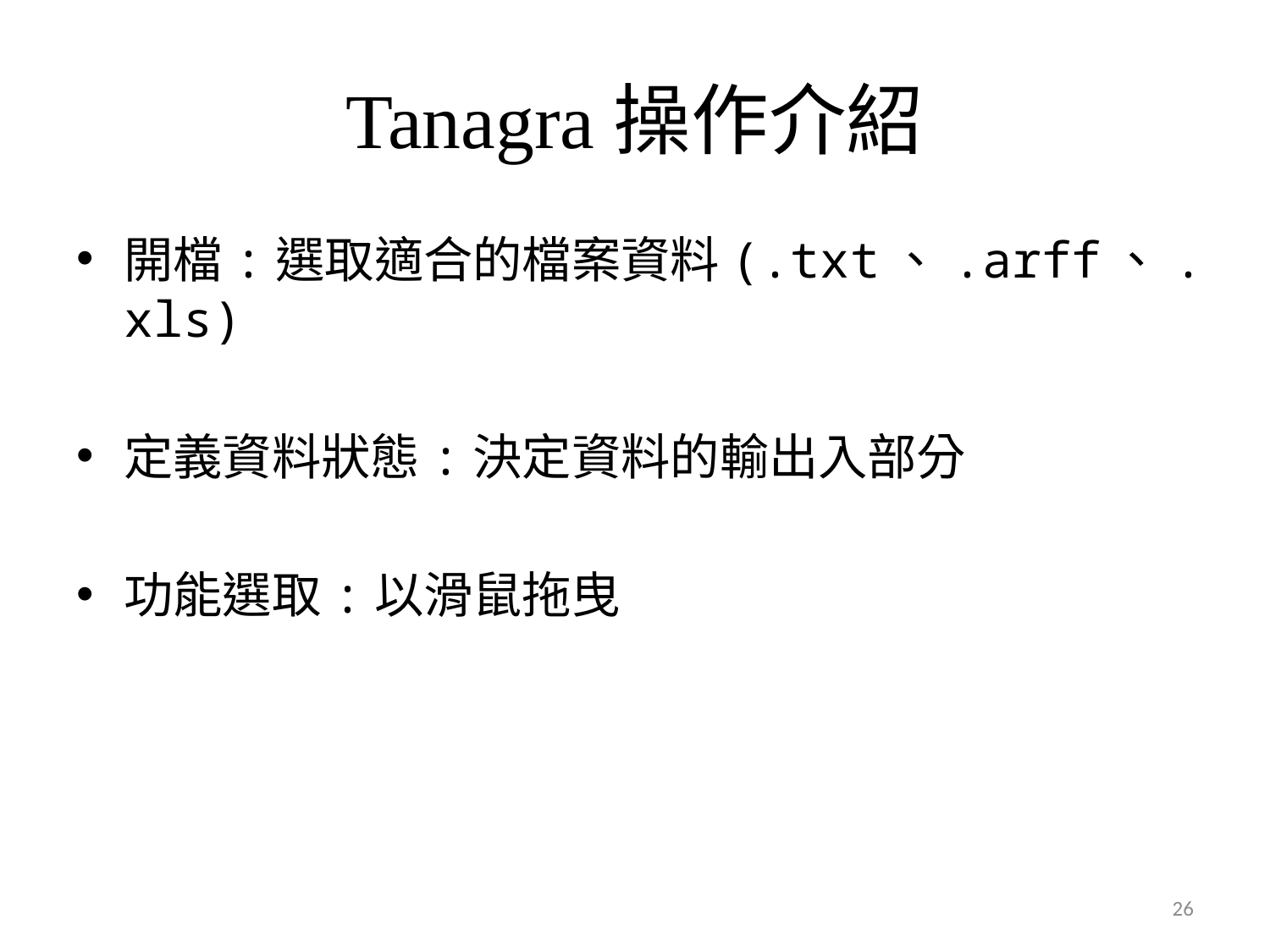

# Tanagra操作介紹
開檔:選取適合的檔案資料(.txt、.arff、.xls)

定義資料狀態:決定資料的輸出入部分

功能選取:以滑鼠拖曳

26